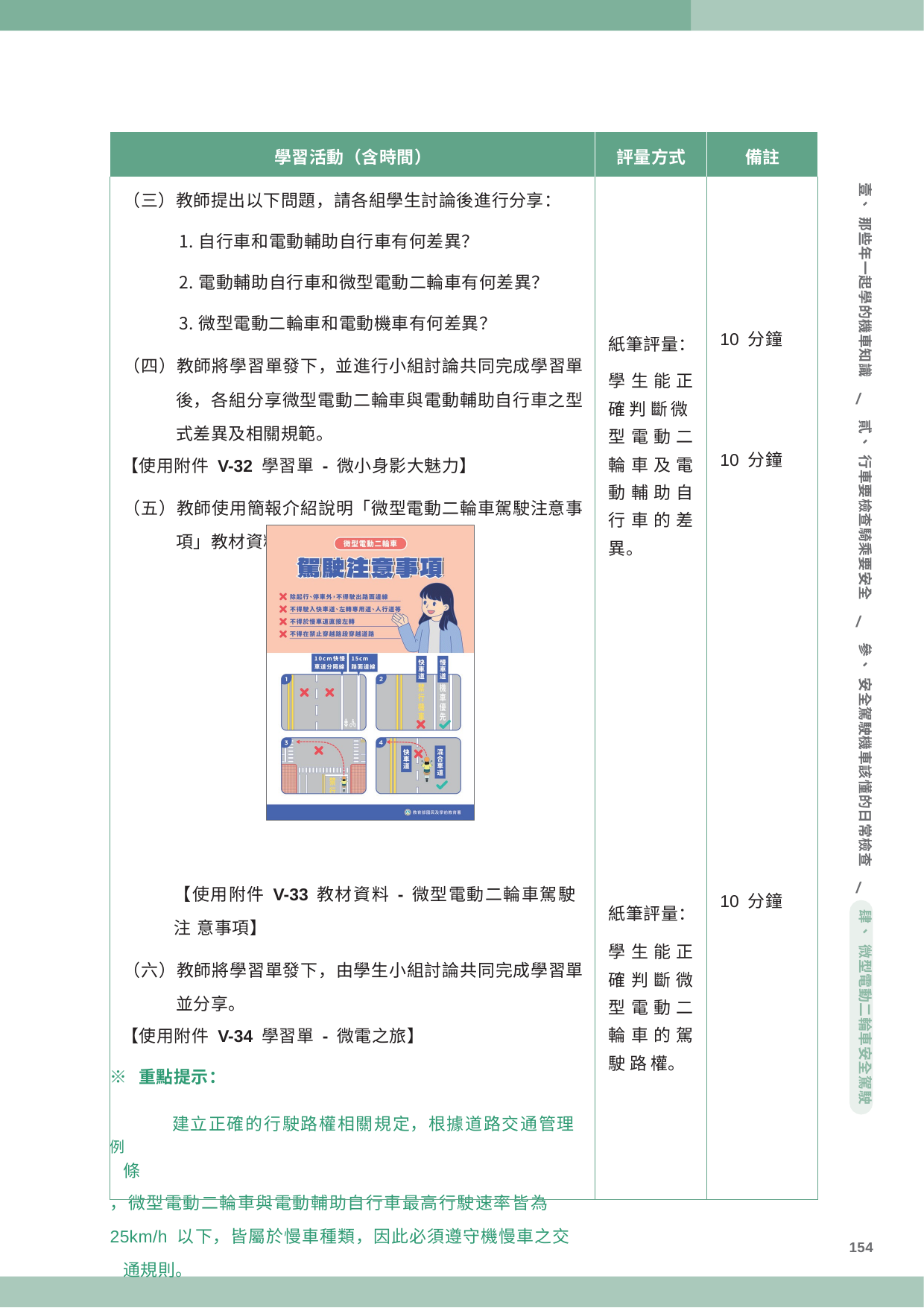

| 學習活動（含時間） | 評量方式 | 備註 |
| --- | --- | --- |
| （三）教師提出以下問題，請各組學生討論後進行分享： 自行車和電動輔助自行車有何差異？ 電動輔助自行車和微型電動二輪車有何差異？ 微型電動二輪車和電動機車有何差異？ （四）教師將學習單發下，並進行小組討論共同完成學習單 後，各組分享微型電動二輪車與電動輔助自行車之型 式差異及相關規範。 【使用附件 V-32 學習單 - 微小身影大魅力】 （五）教師使用簡報介紹說明「微型電動二輪車駕駛注意事 項」教材資料。 【使用附件 V-33 教材資料 - 微型電動二輪車駕駛注 意事項】 （六）教師將學習單發下，由學生小組討論共同完成學習單 並分享。 【使用附件 V-34 學習單 - 微電之旅】 ※ 重點提示： 例 建立正確的行駛路權相關規定，根據道路交通管理條 ，微型電動二輪車與電動輔助自行車最高行駛速率皆為 25km/h 以下，皆屬於慢車種類，因此必須遵守機慢車之交 通規則。 | 紙筆評量： | 10 分鐘 10 分鐘 10 分鐘 |
|  | 學生能正 |  |
|  | 確判 斷微 |  |
|  | 型電動二 |  |
|  | 輪車及電 |  |
|  | 動輔助自 |  |
|  | 行車的差 |  |
|  | 異。 |  |
|  | 紙筆評量： |  |
|  | 學生能正 |  |
|  | 確判斷微 |  |
|  | 型電動二 |  |
|  | 輪車的駕 |  |
|  | 駛 路 權。 |  |
壹、  那些年一起學的機車知識
/
貳、  行車要檢查騎乘要安全

/
參、  安全駕駛機車該懂的日常檢查
/

肆、  微型電動二輪車安全駕駛
154